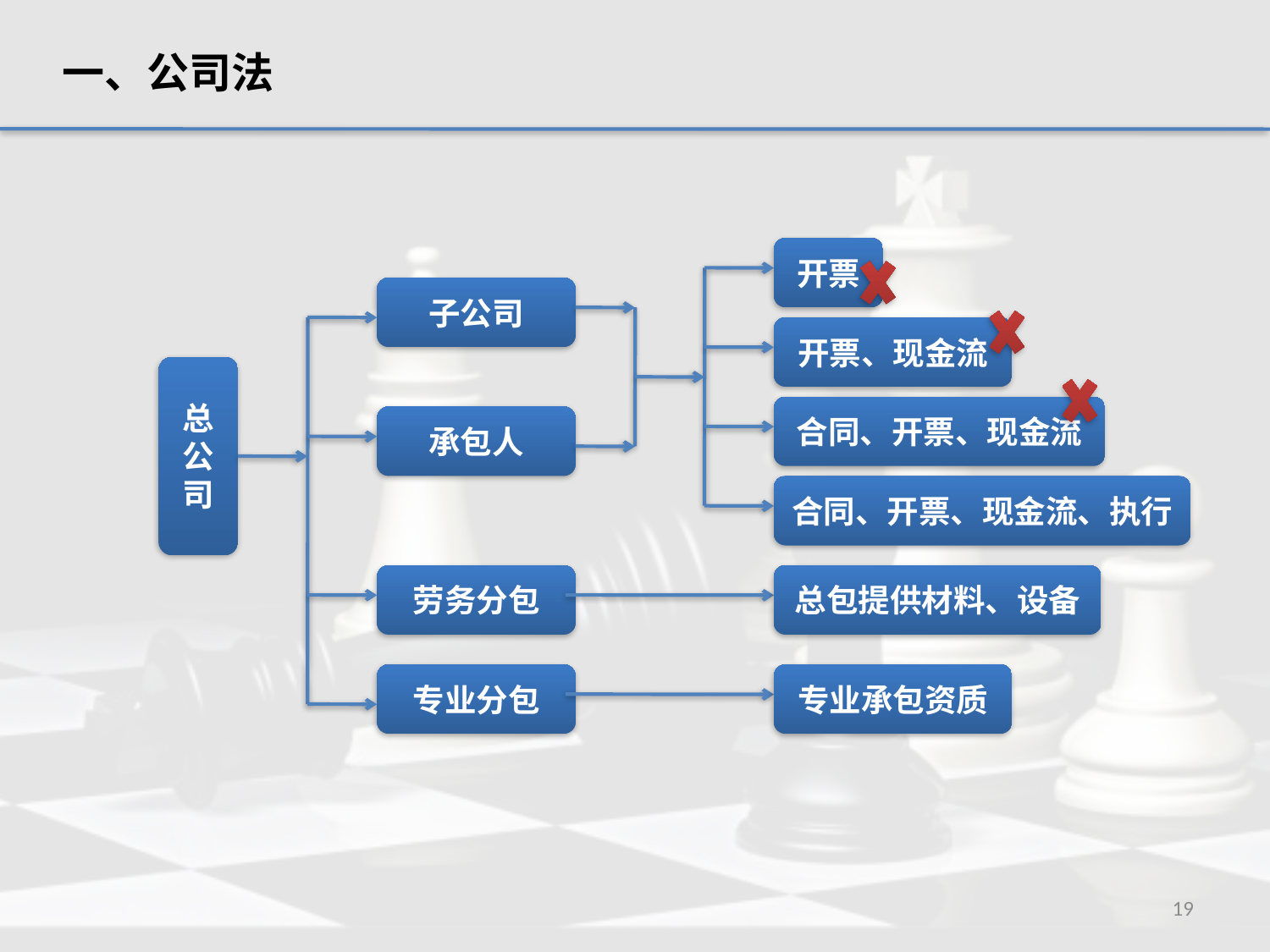

一、公司法

开票

子公司

开票、现金流
总公司

合同、开票、现金流
承包人
合同、开票、现金流、执行
劳务分包
总包提供材料、设备
专业分包
专业承包资质
19